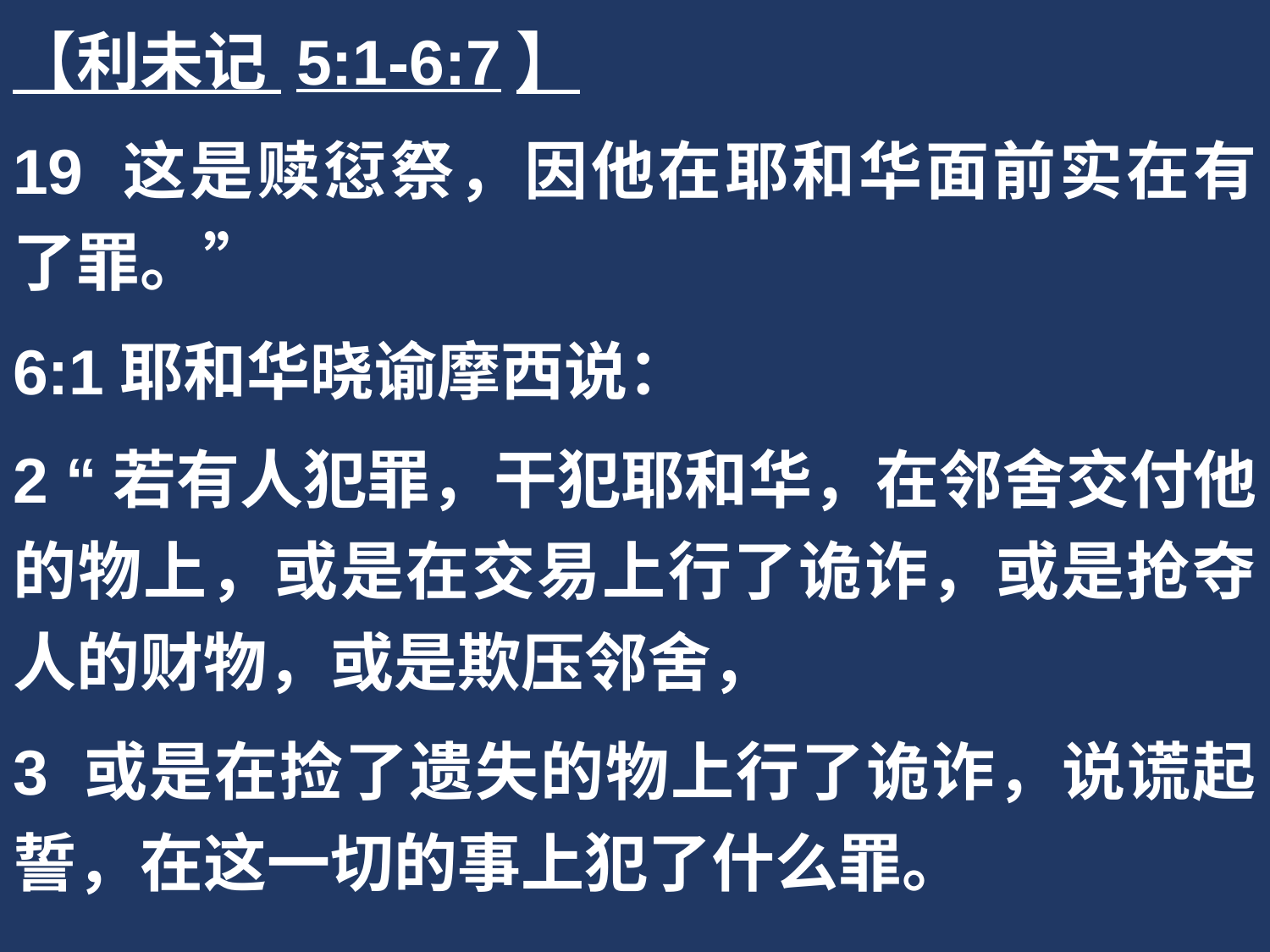

【利未记 5:1-6:7】
19 这是赎愆祭，因他在耶和华面前实在有了罪。”
6:1耶和华晓谕摩西说：
2 “若有人犯罪，干犯耶和华，在邻舍交付他的物上，或是在交易上行了诡诈，或是抢夺人的财物，或是欺压邻舍，
3 或是在捡了遗失的物上行了诡诈，说谎起誓，在这一切的事上犯了什么罪。